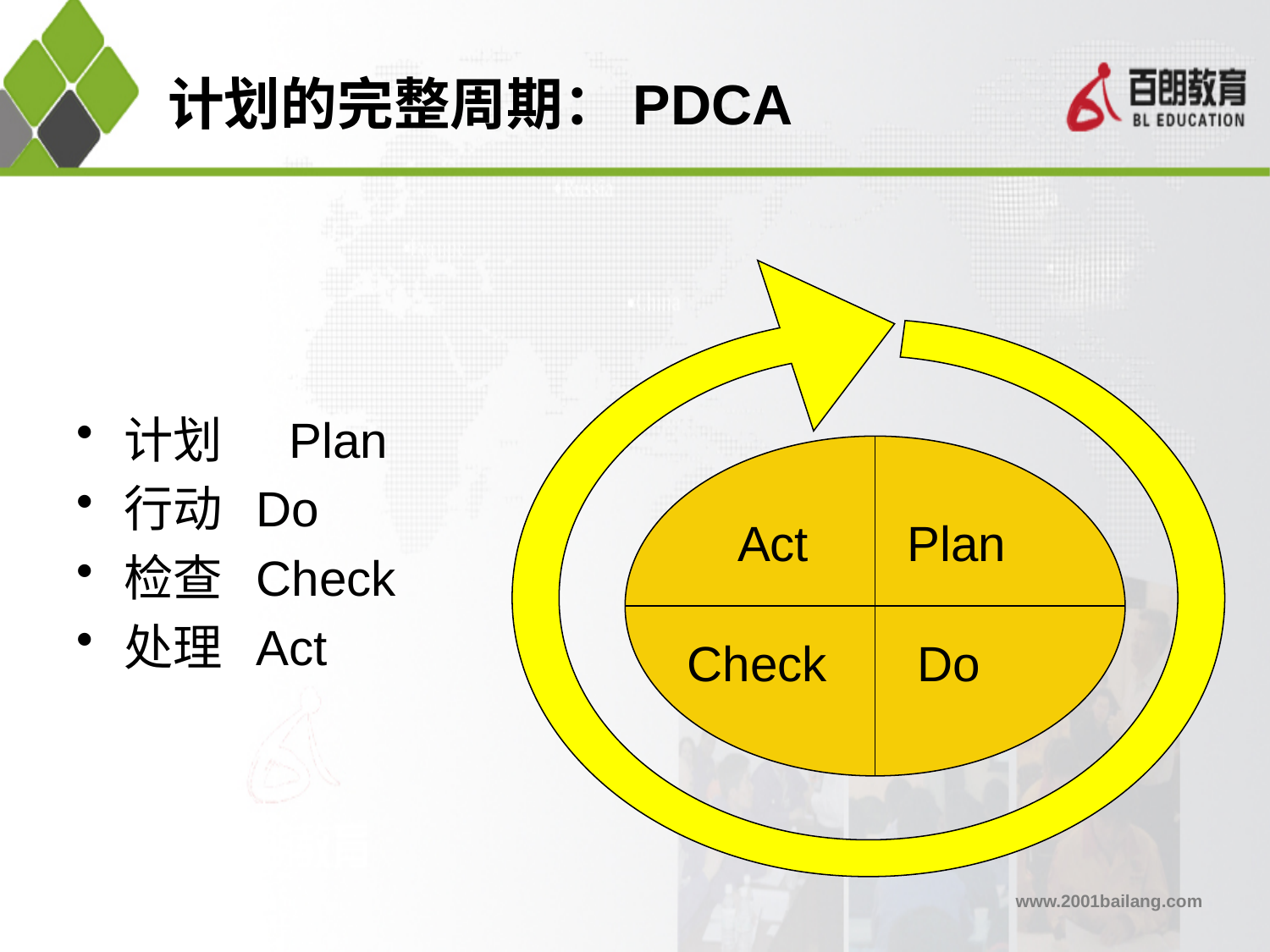

# 计划的完整周期：PDCA

计划     Plan
行动  Do
检查  Check
处理  Act

Act
Plan
Check
Do